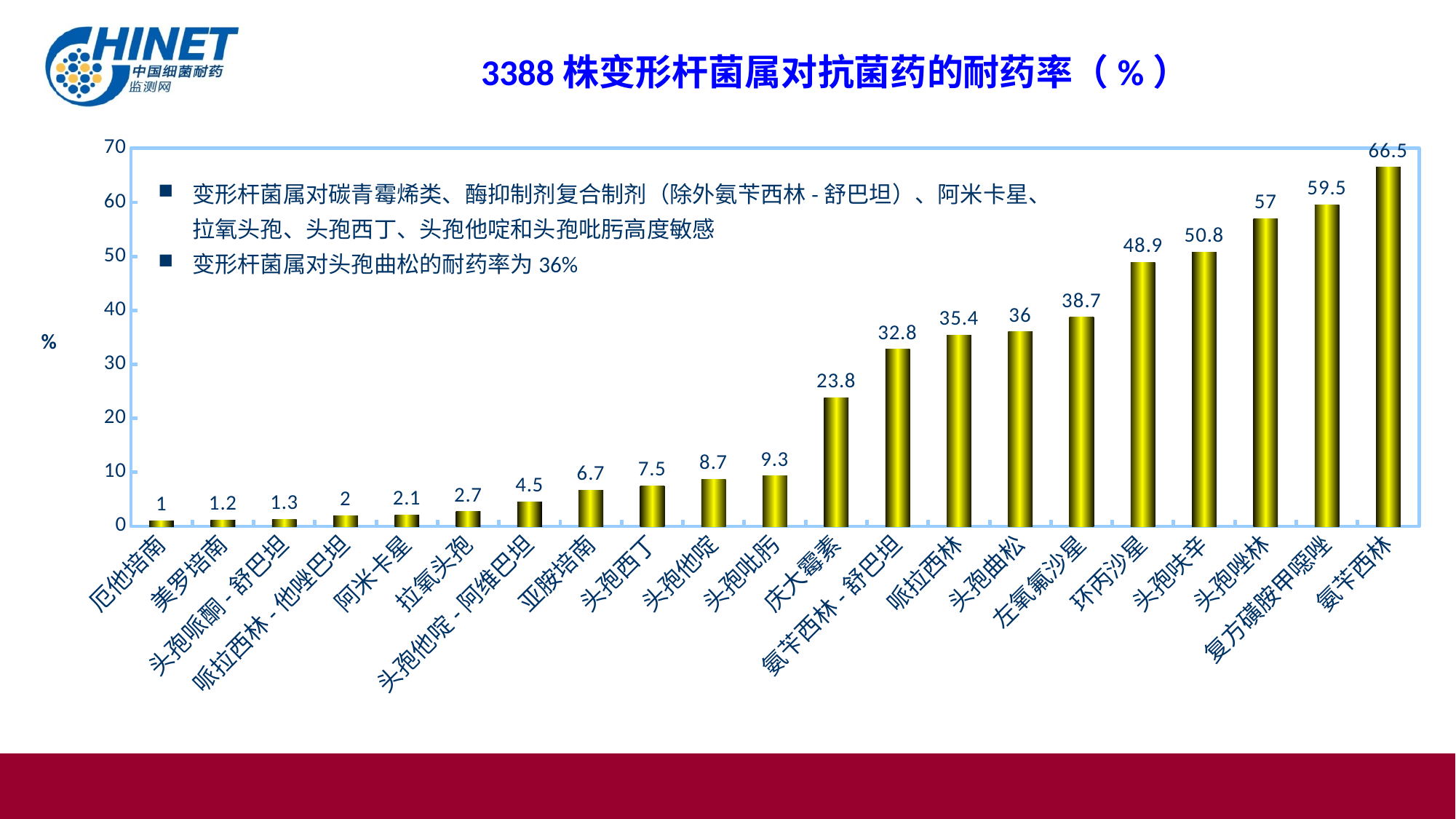

3388株变形杆菌属对抗菌药的耐药率（%）

### Chart

| Category | 耐药率 |
|---|---|
| 厄他培南 | 1.0 |
| 美罗培南 | 1.2 |
| 头孢哌酮-舒巴坦 | 1.3 |
| 哌拉西林-他唑巴坦 | 2.0 |
| 阿米卡星 | 2.1 |
| 拉氧头孢 | 2.7 |
| 头孢他啶-阿维巴坦 | 4.5 |
| 亚胺培南 | 6.7 |
| 头孢西丁 | 7.5 |
| 头孢他啶 | 8.7 |
| 头孢吡肟 | 9.3 |
| 庆大霉素 | 23.8 |
| 氨苄西林-舒巴坦 | 32.8 |
| 哌拉西林 | 35.4 |
| 头孢曲松 | 36.0 |
| 左氧氟沙星 | 38.7 |
| 环丙沙星 | 48.9 |
| 头孢呋辛 | 50.8 |
| 头孢唑林 | 57.0 |
| 复方磺胺甲噁唑 | 59.5 |
| 氨苄西林 | 66.5 |
变形杆菌属对碳青霉烯类、酶抑制剂复合制剂（除外氨苄西林-舒巴坦）、阿米卡星、拉氧头孢、头孢西丁、头孢他啶和头孢吡肟高度敏感
变形杆菌属对头孢曲松的耐药率为36%
%